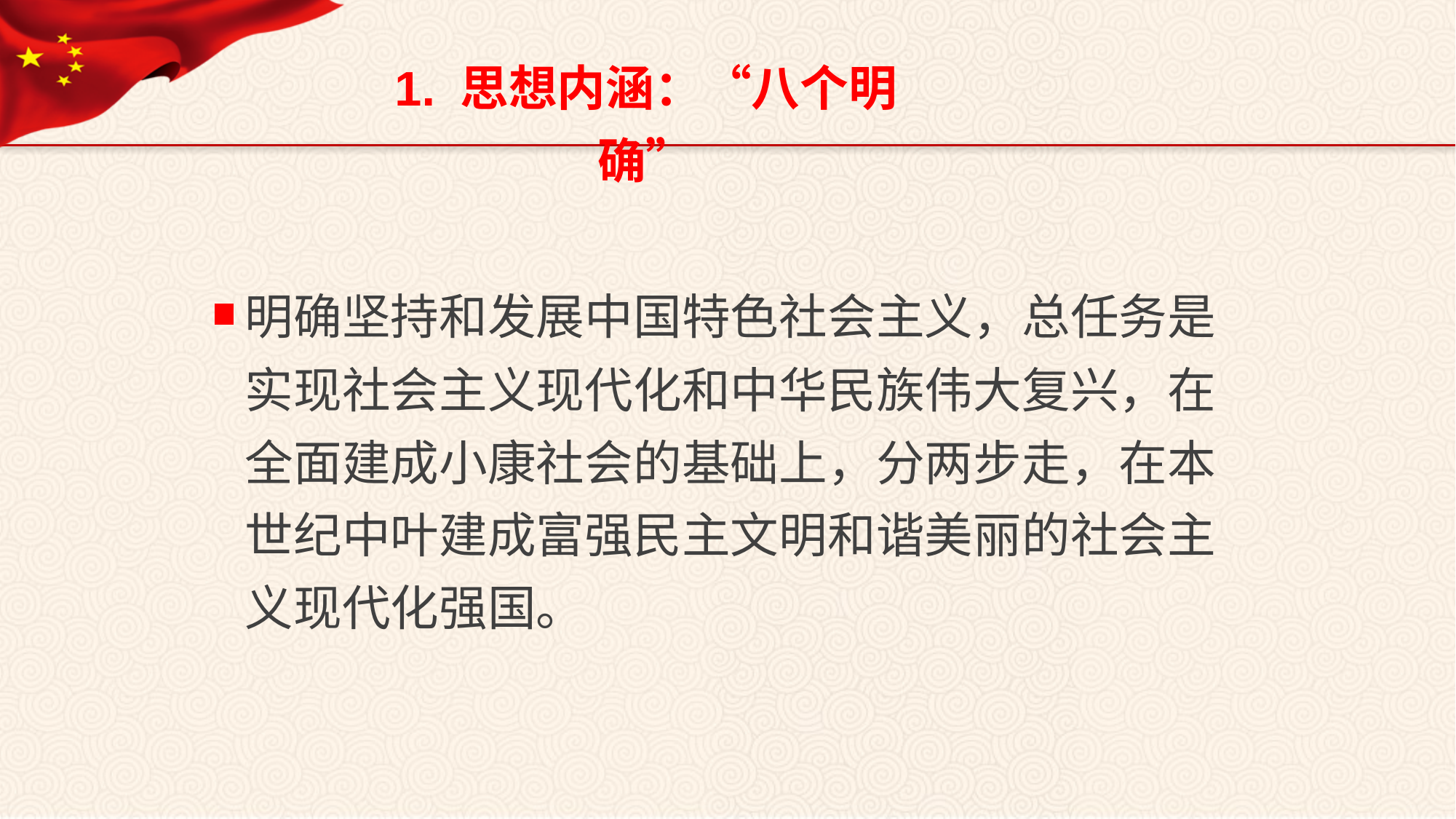

1. 思想内涵：“八个明确”
明确坚持和发展中国特色社会主义，总任务是实现社会主义现代化和中华民族伟大复兴，在全面建成小康社会的基础上，分两步走，在本世纪中叶建成富强民主文明和谐美丽的社会主义现代化强国。